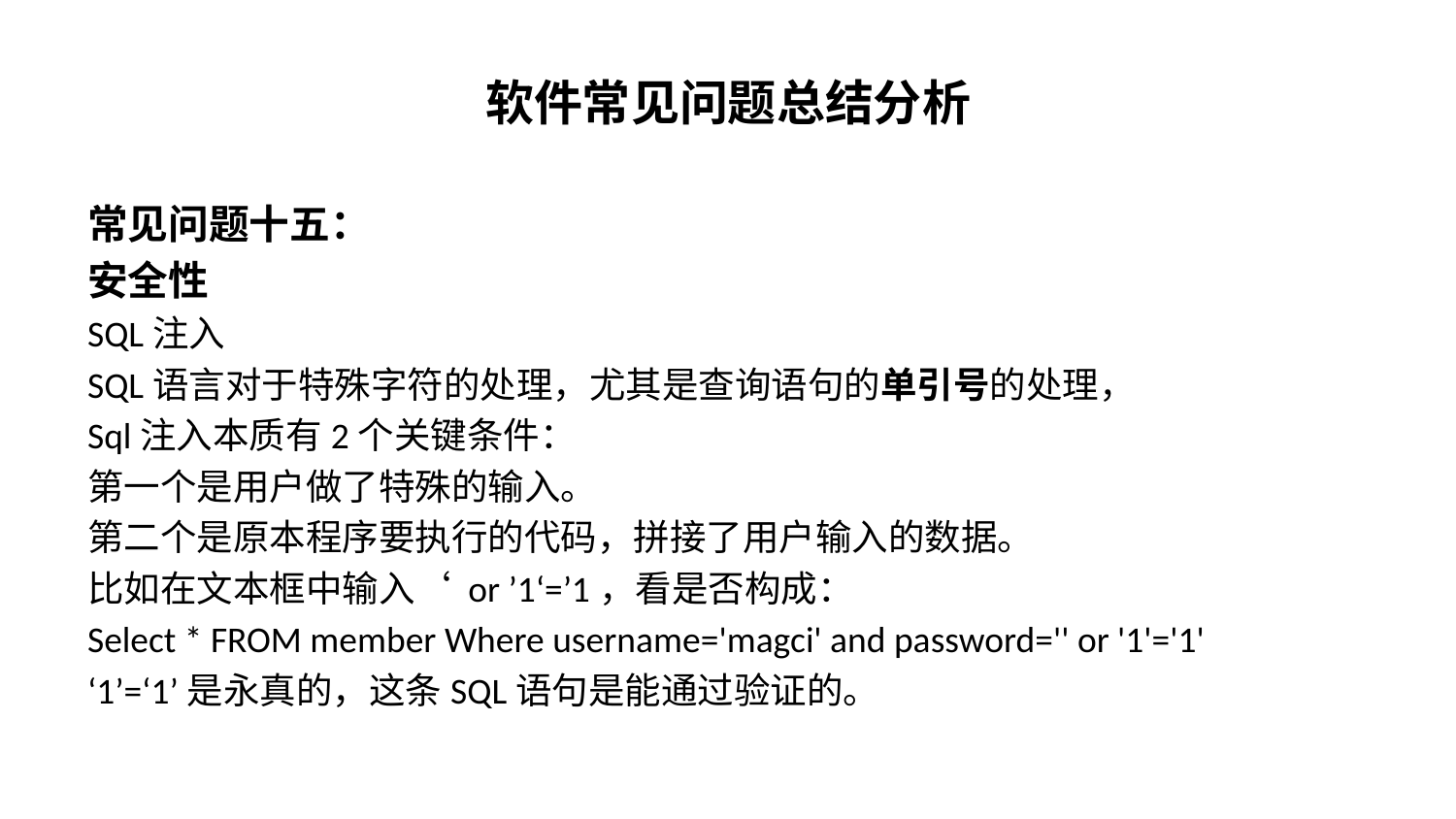

# 软件常见问题总结分析
常见问题十五：
安全性
SQL注入
SQL语言对于特殊字符的处理，尤其是查询语句的单引号的处理，
Sql注入本质有2个关键条件：
第一个是用户做了特殊的输入。
第二个是原本程序要执行的代码，拼接了用户输入的数据。
比如在文本框中输入‘ or ’1‘=’1，看是否构成：
Select * FROM member Where username='magci' and password='' or '1'='1'
‘1’=‘1’是永真的，这条SQL语句是能通过验证的。